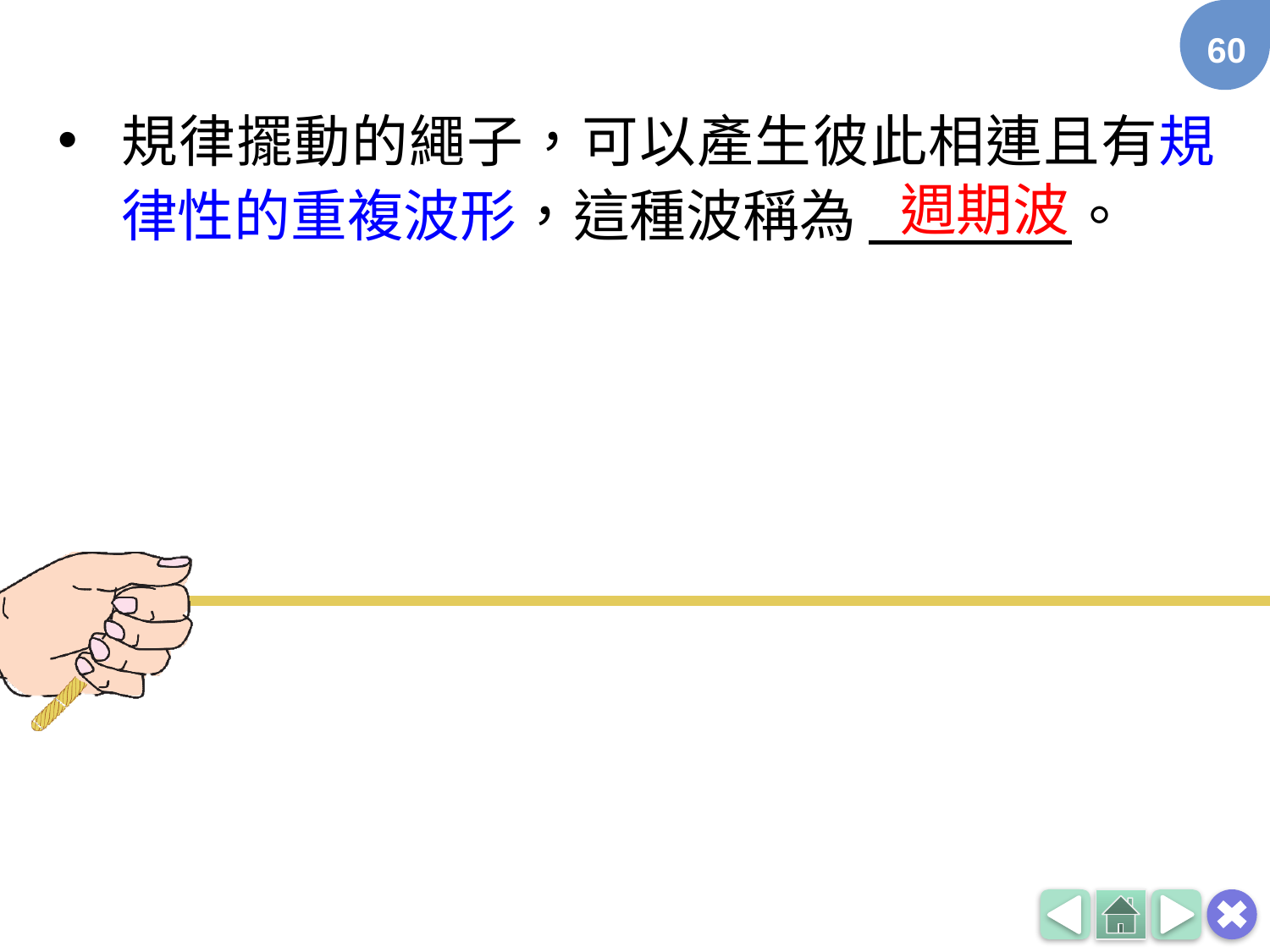

60
規律擺動的繩子，可以產生彼此相連且有規律性的重複波形，這種波稱為                 。
週期波